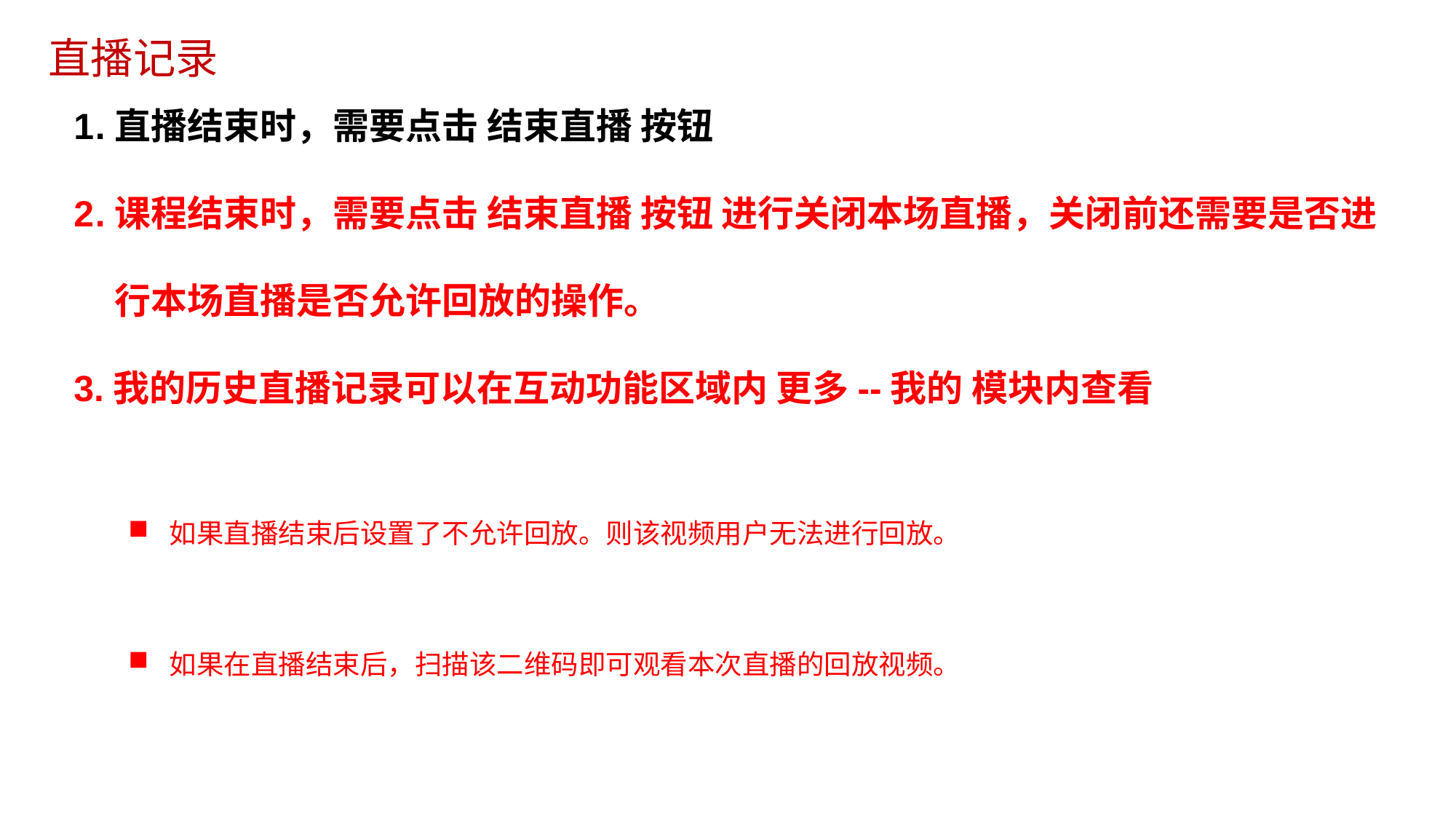

直播记录
直播结束时，需要点击 结束直播 按钮
课程结束时，需要点击 结束直播 按钮 进行关闭本场直播，关闭前还需要是否进行本场直播是否允许回放的操作。
3.我的历史直播记录可以在互动功能区域内 更多--我的 模块内查看
如果直播结束后设置了不允许回放。则该视频用户无法进行回放。

如果在直播结束后，扫描该二维码即可观看本次直播的回放视频。